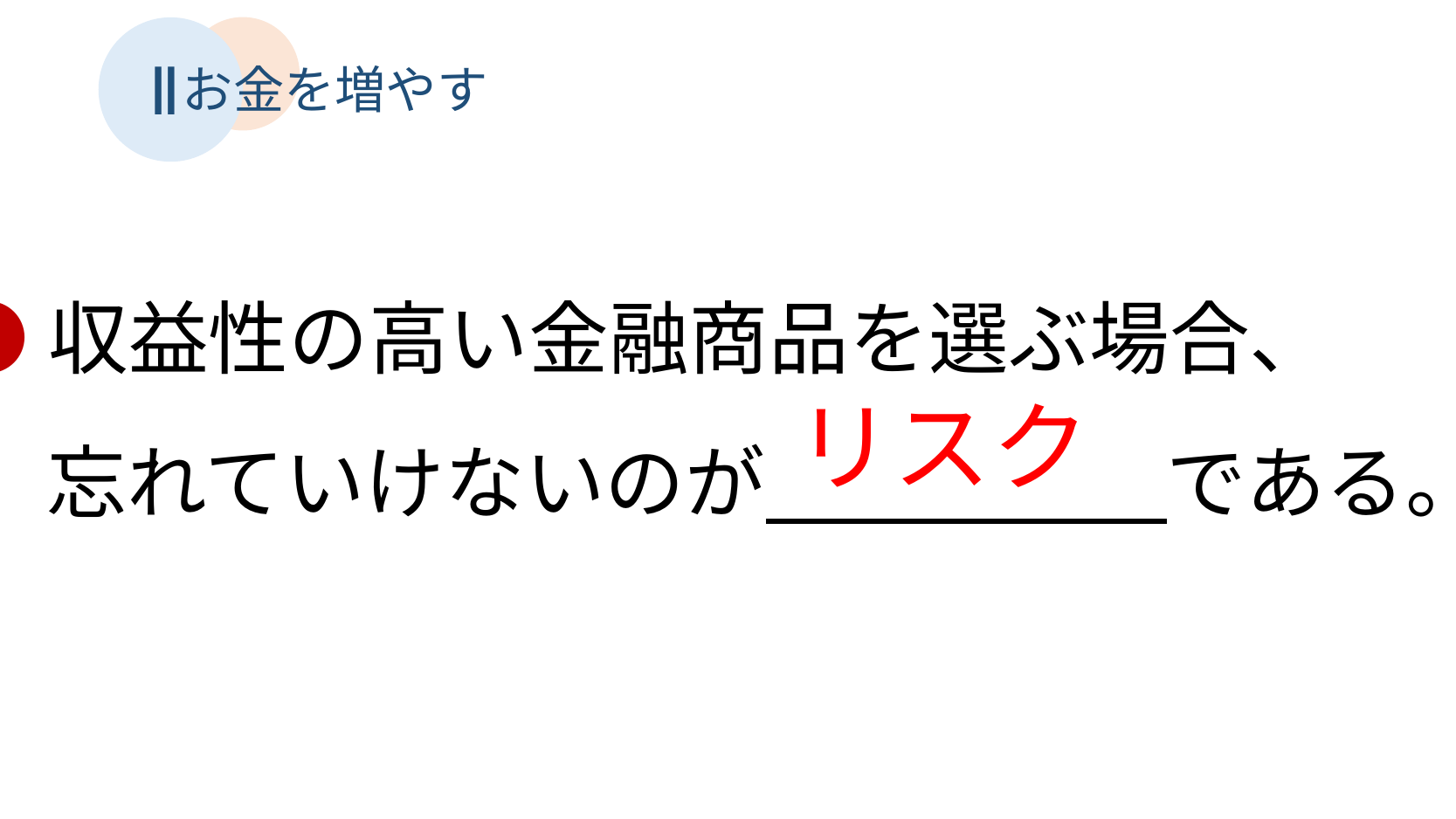

Ⅱ
お金を増やす
●収益性の高い金融商品を選ぶ場合、
　 忘れていけないのが　　　　　である。
リスク